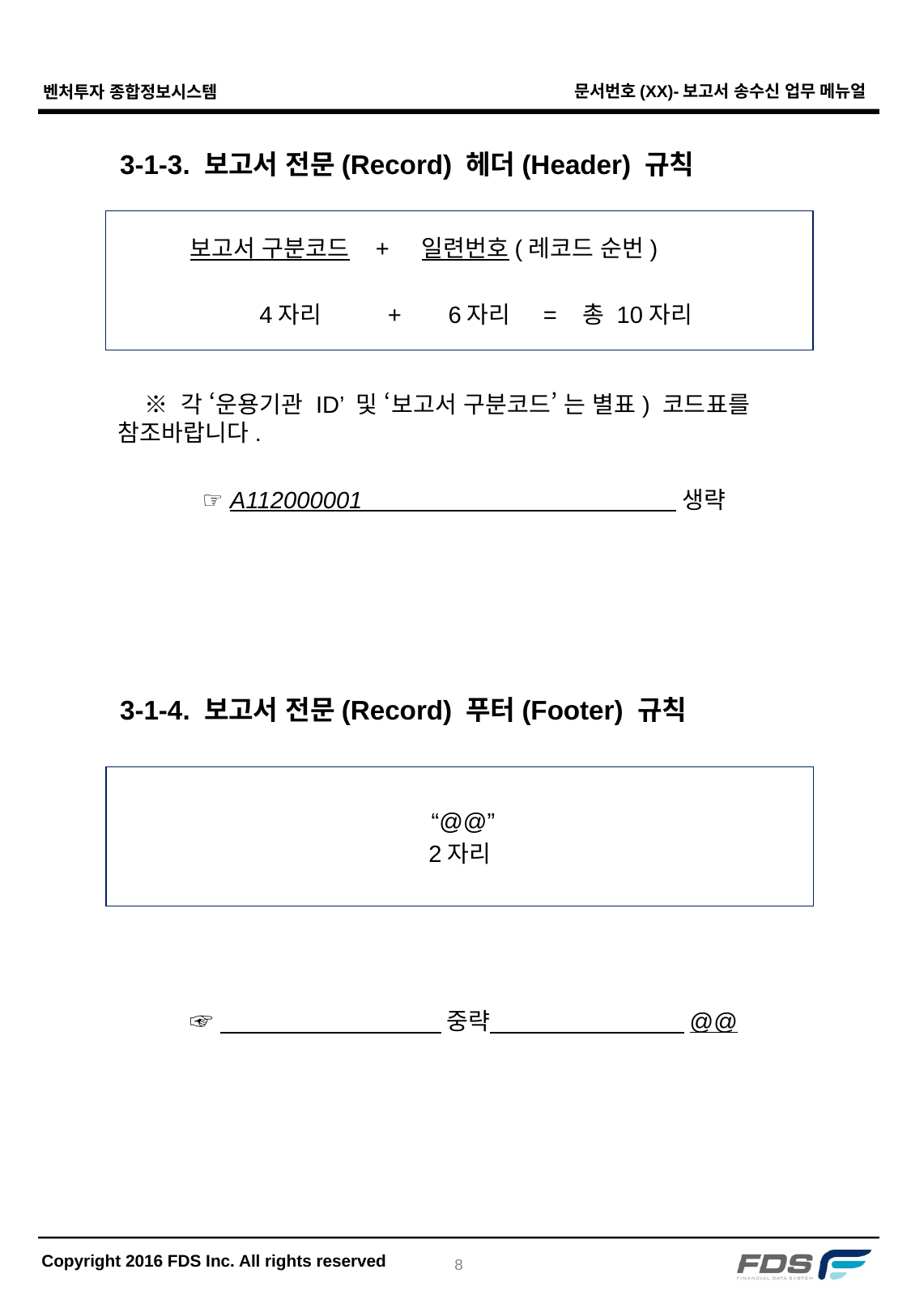

3-1-3. 보고서 전문(Record) 헤더(Header) 규칙
          보고서 구분코드   +    일련번호(레코드 순번)

     4자리         +       6자리    =   총 10자리
    ※ 각 ‘운용기관 ID’ 및 ‘보고서 구분코드’ 는 별표) 코드표를 참조바랍니다.
 ☞ A112000001                                               생략
3-1-4. 보고서 전문(Record) 푸터(Footer) 규칙
 “@@”
2자리
 ☞                                  중략                             @@
8